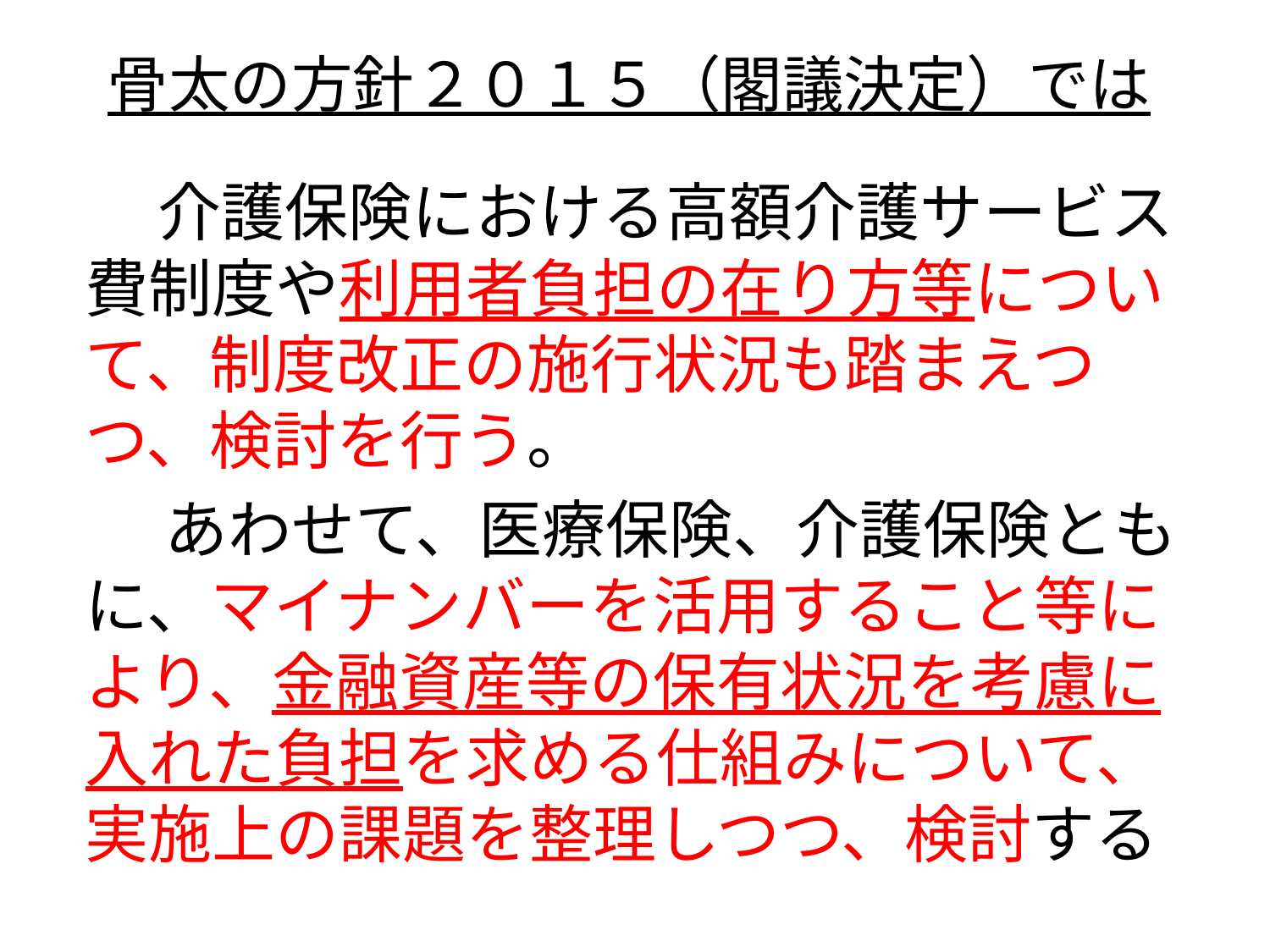

# 骨太の方針２０１５（閣議決定）では
　　介護保険における高額介護サービス費制度や利用者負担の在り方等について、制度改正の施行状況も踏まえつつ、検討を行う。
　　あわせて、医療保険、介護保険ともに、マイナンバーを活用すること等により、金融資産等の保有状況を考慮に入れた負担を求める仕組みについて、実施上の課題を整理しつつ、検討する